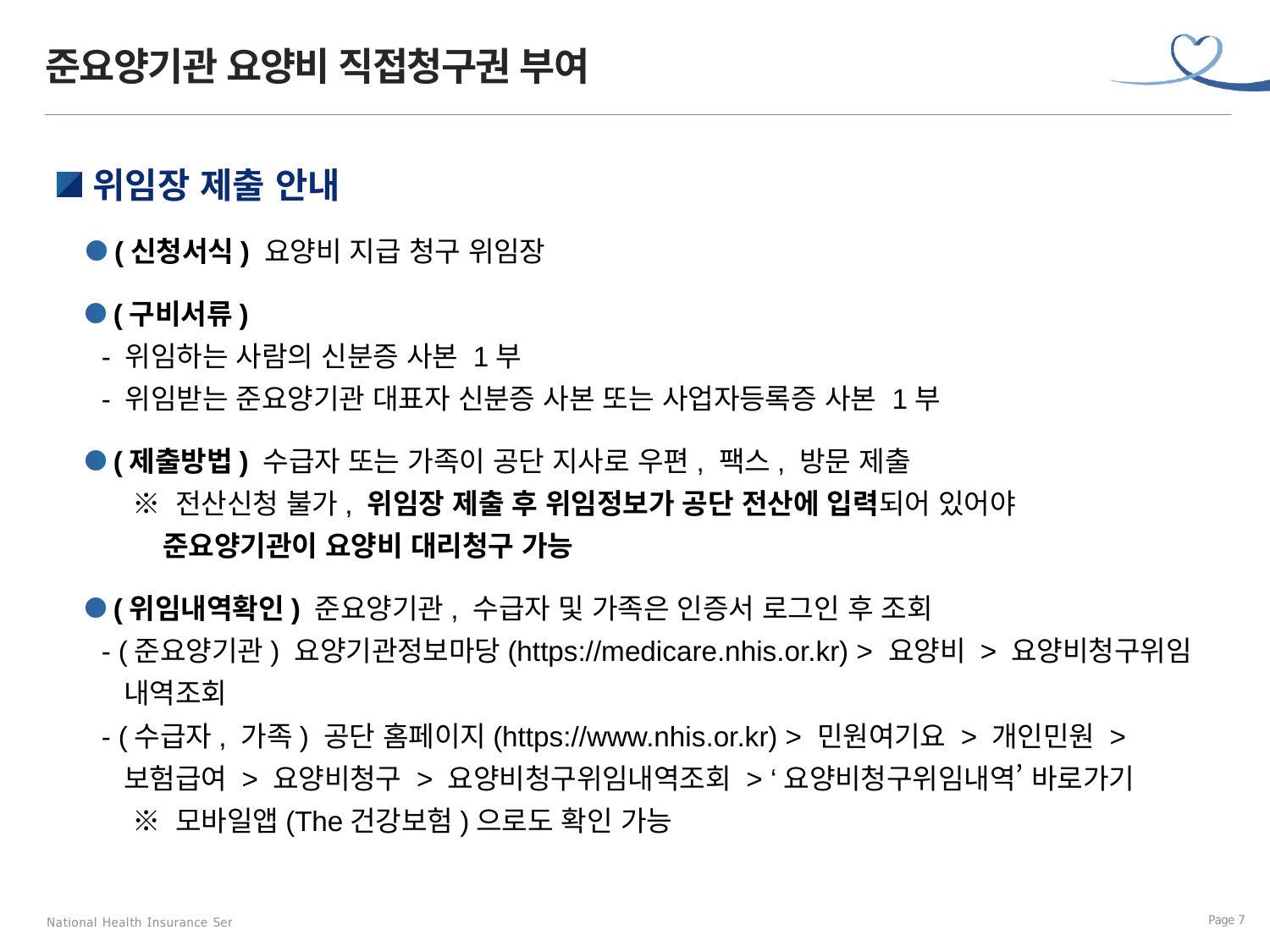

준요양기관 요양비 직접청구권 부여
위임장 제출 안내
(신청서식) 요양비 지급 청구 위임장
(구비서류)
  - 위임하는 사람의 신분증 사본 1부
  - 위임받는 준요양기관 대표자 신분증 사본 또는 사업자등록증 사본 1부

(제출방법) 수급자 또는 가족이 공단 지사로 우편, 팩스, 방문 제출
      ※ 전산신청 불가, 위임장 제출 후 위임정보가 공단 전산에 입력되어 있어야
         준요양기관이 요양비 대리청구 가능

(위임내역확인) 준요양기관, 수급자 및 가족은 인증서 로그인 후 조회
  - (준요양기관) 요양기관정보마당(https://medicare.nhis.or.kr) > 요양비 > 요양비청구위임
    내역조회
  - (수급자, 가족) 공단 홈페이지(https://www.nhis.or.kr) > 민원여기요 > 개인민원 >
    보험급여 > 요양비청구 > 요양비청구위임내역조회 > ‘요양비청구위임내역’ 바로가기
      ※ 모바일앱(The건강보험)으로도 확인 가능